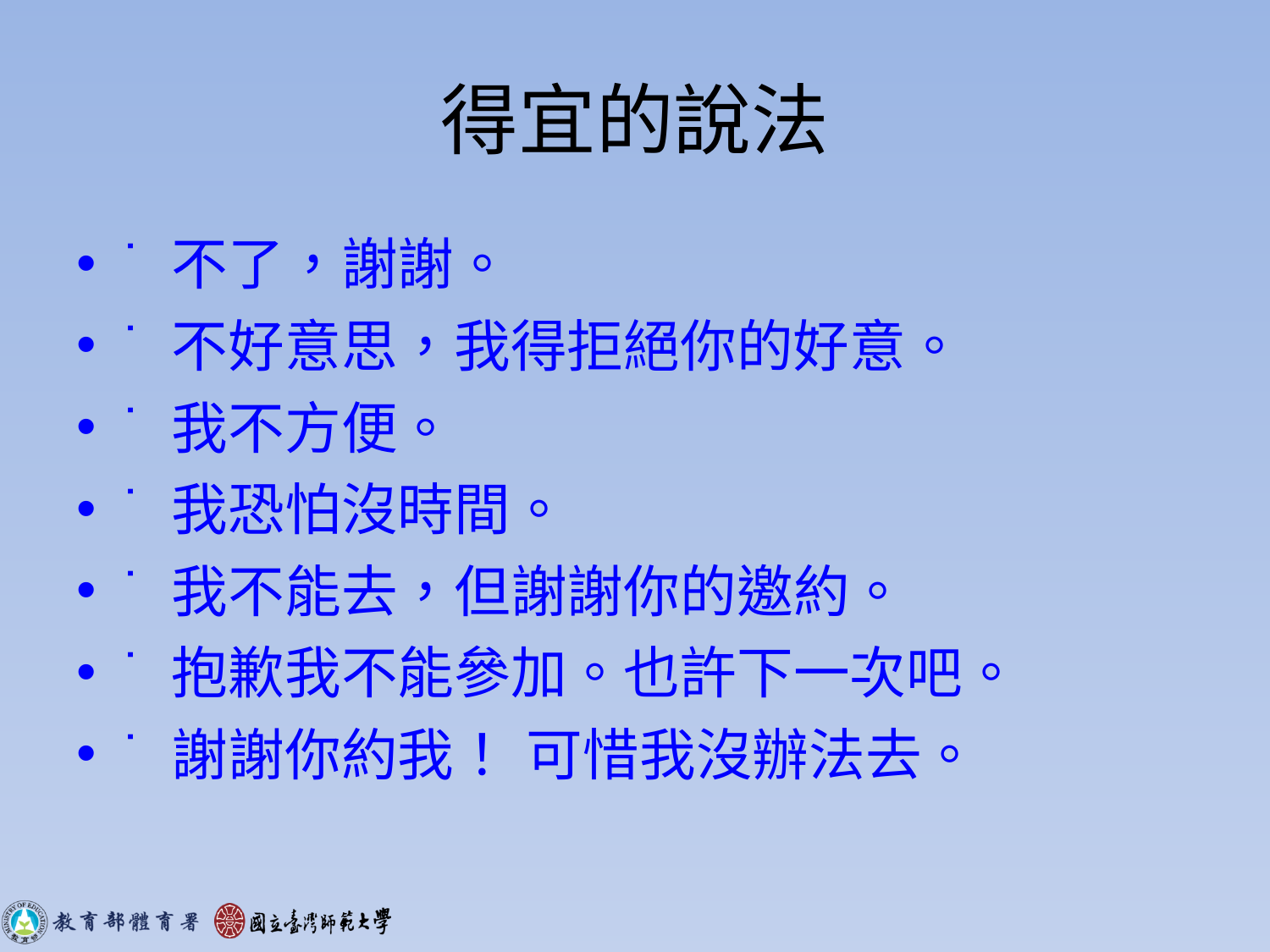

# 得宜的說法
˙ 不了，謝謝。
˙ 不好意思，我得拒絕你的好意。
˙ 我不方便。
˙ 我恐怕沒時間。
˙ 我不能去，但謝謝你的邀約。
˙ 抱歉我不能參加。也許下一次吧。
˙ 謝謝你約我！ 可惜我沒辦法去。